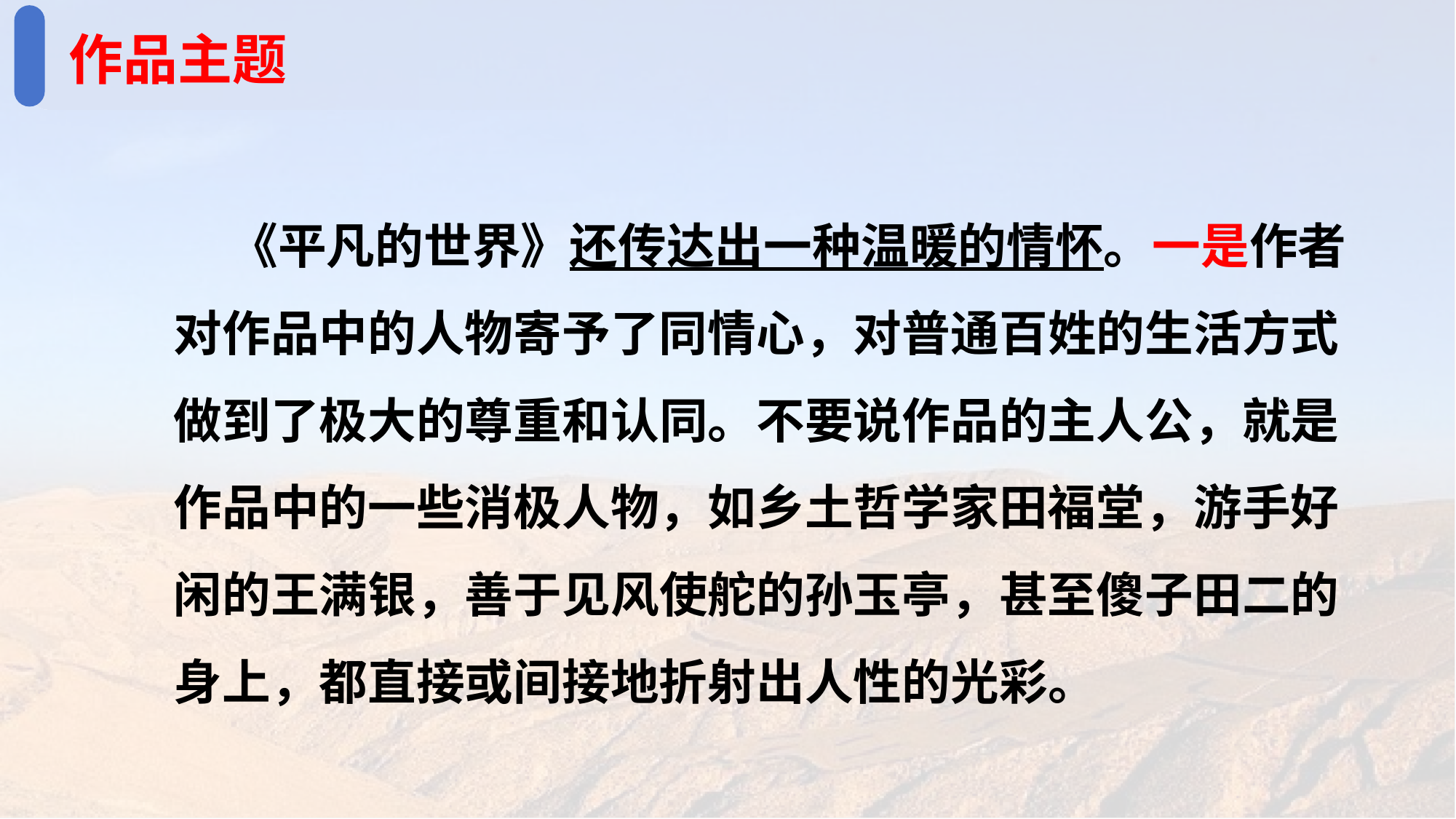

作品主题
    《平凡的世界》还传达出一种温暖的情怀。一是作者对作品中的人物寄予了同情心，对普通百姓的生活方式做到了极大的尊重和认同。不要说作品的主人公，就是作品中的一些消极人物，如乡土哲学家田福堂，游手好闲的王满银，善于见风使舵的孙玉亭，甚至傻子田二的身上，都直接或间接地折射出人性的光彩。